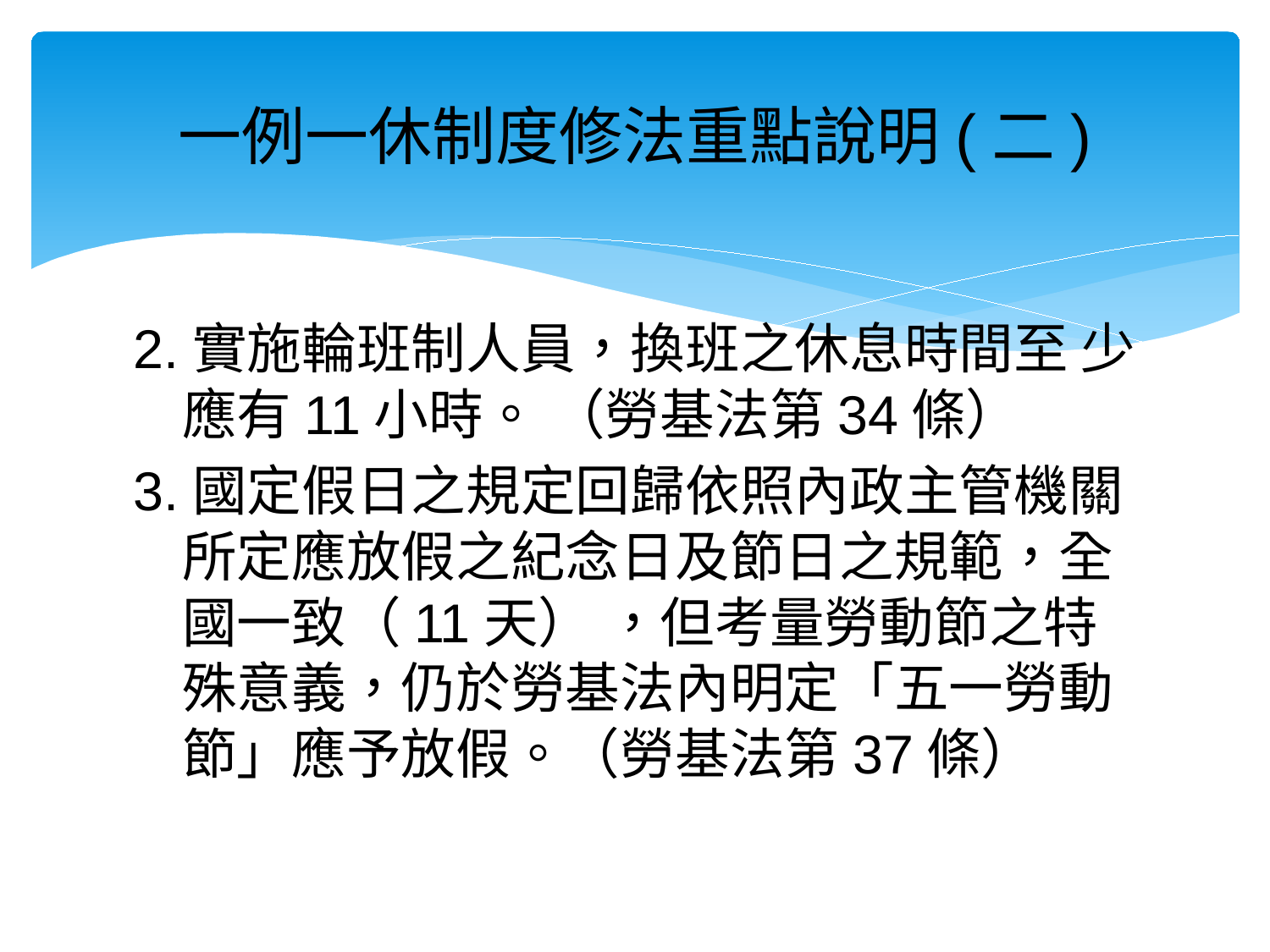

# 一例一休制度修法重點說明(二)
2.實施輪班制人員，換班之休息時間至 少應有11小時。 （勞基法第34條）
3.國定假日之規定回歸依照內政主管機關所定應放假之紀念日及節日之規範，全國一致（11天） ，但考量勞動節之特殊意義，仍於勞基法內明定「五一勞動節」應予放假。（勞基法第37條）